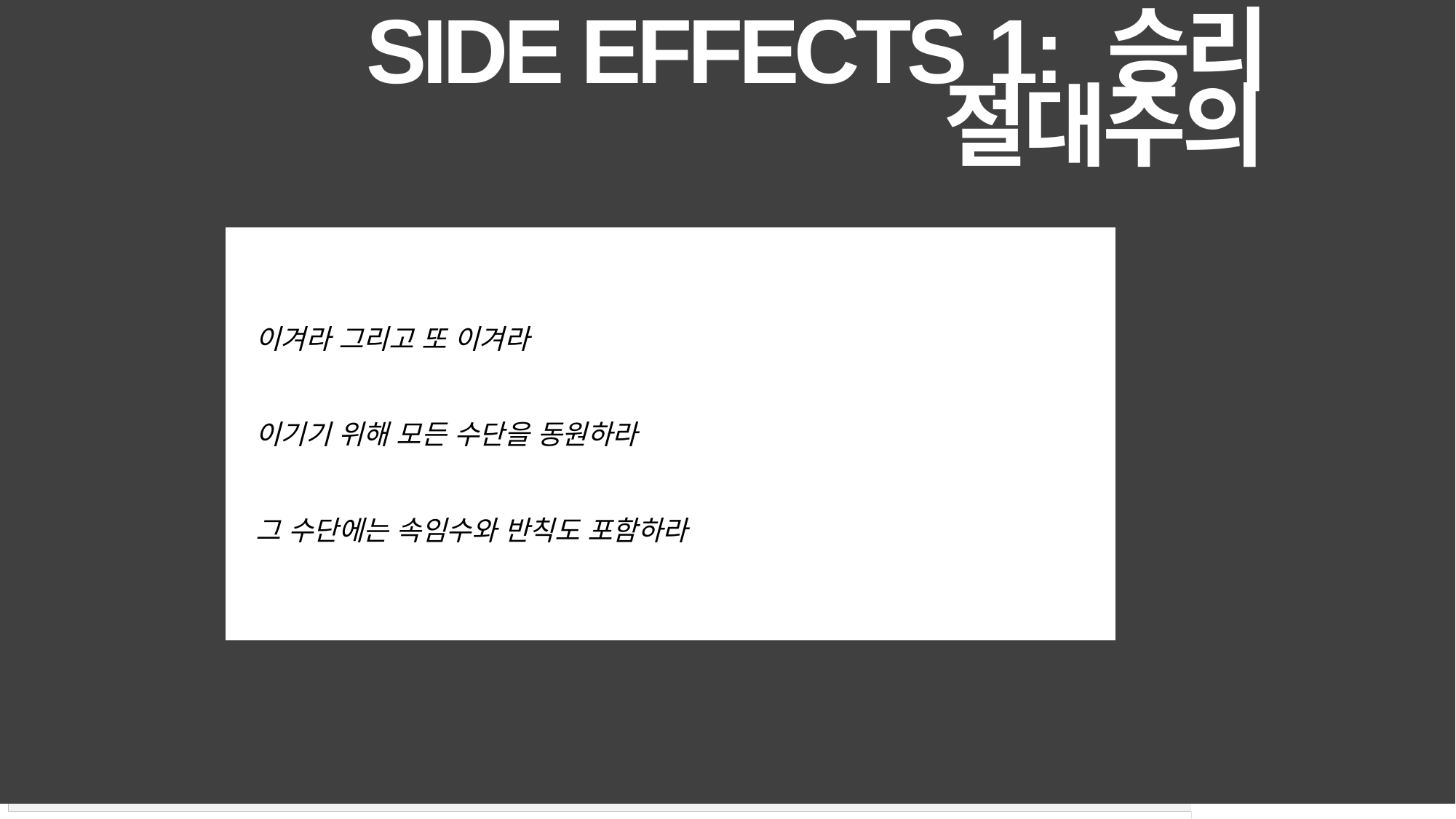

# Side effects 1: 승리 절대주의
이겨라 그리고 또 이겨라

이기기 위해 모든 수단을 동원하라

그 수단에는 속임수와 반칙도 포함하라